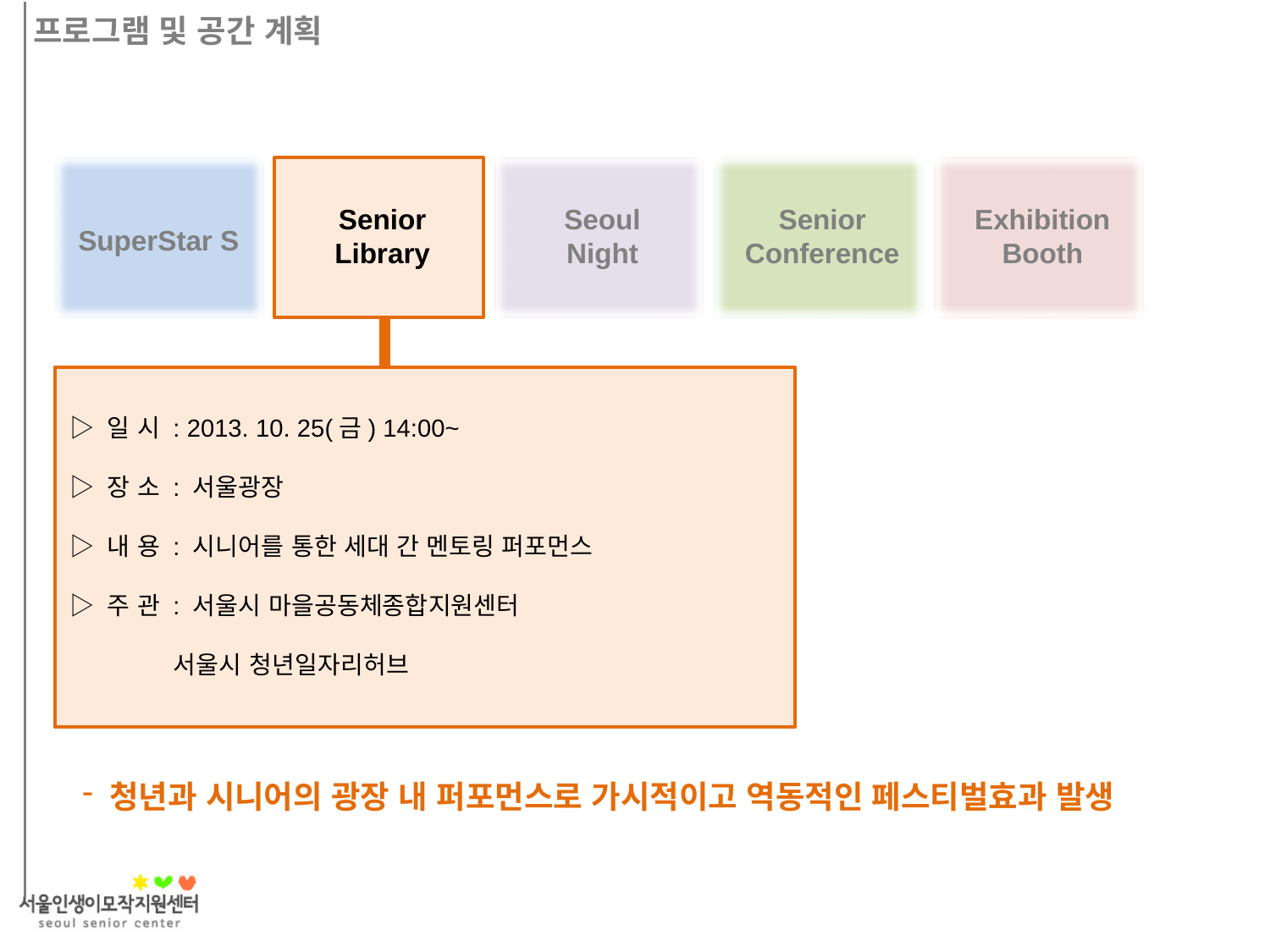

프로그램 및 공간 계획

Senior
Library
Seoul
Night
Senior Conference
Exhibition
Booth
SuperStar S

▷ 일 시 : 2013. 10. 25(금) 14:00~

▷ 장 소 : 서울광장

▷ 내 용 : 시니어를 통한 세대 간 멘토링 퍼포먼스

▷ 주 관 : 서울시 마을공동체종합지원센터

              서울시 청년일자리허브

 청년과 시니어의 광장 내 퍼포먼스로 가시적이고 역동적인 페스티벌효과 발생
16